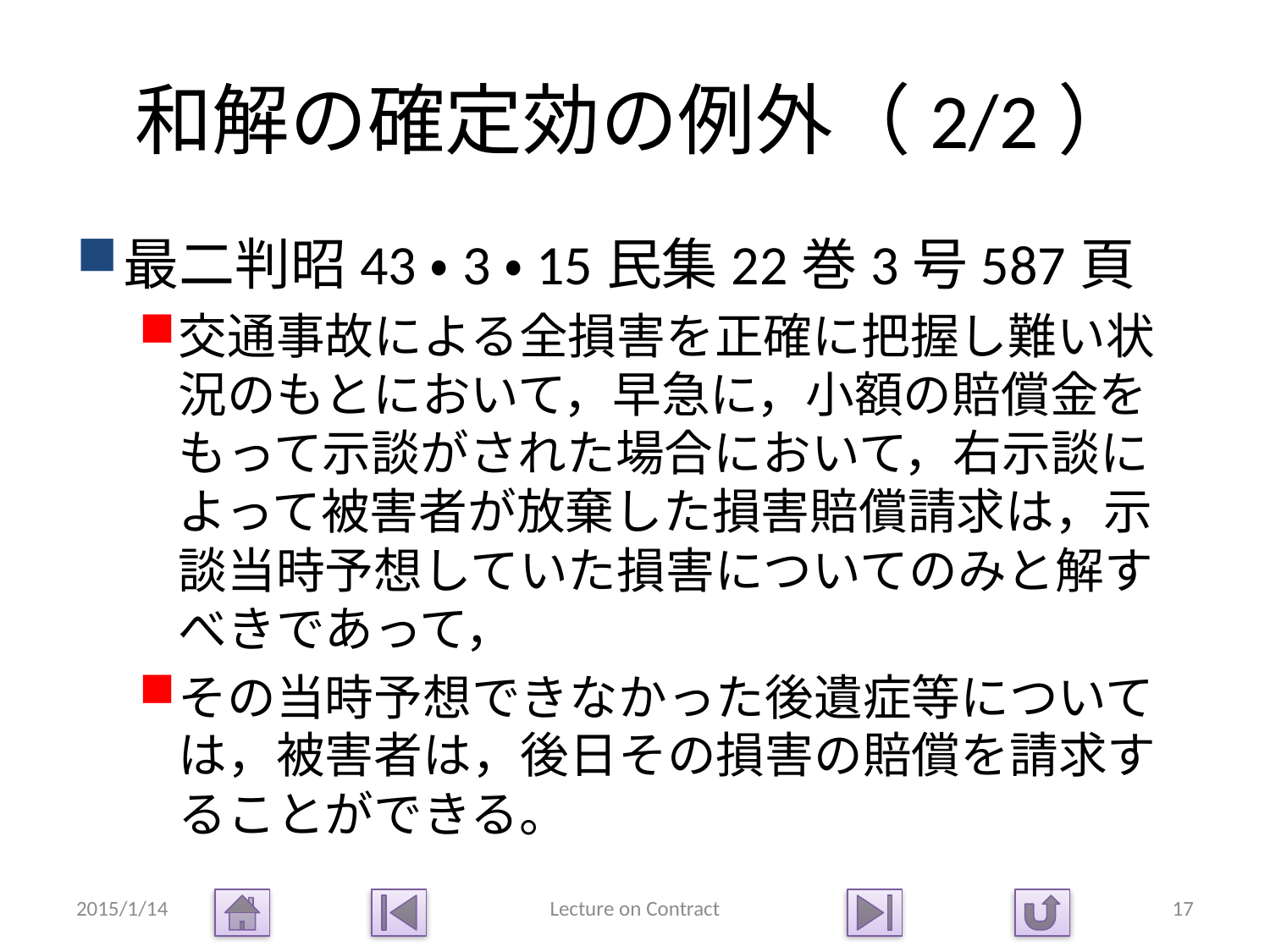

# 和解の確定効の例外（2/2）
最二判昭43・3・15民集22巻3号587頁
交通事故による全損害を正確に把握し難い状況のもとにおいて，早急に，小額の賠償金をもって示談がされた場合において，右示談によって被害者が放棄した損害賠償請求は，示談当時予想していた損害についてのみと解すべきであって，
その当時予想できなかった後遺症等については，被害者は，後日その損害の賠償を請求することができる。
2015/1/14
Lecture on Contract
17